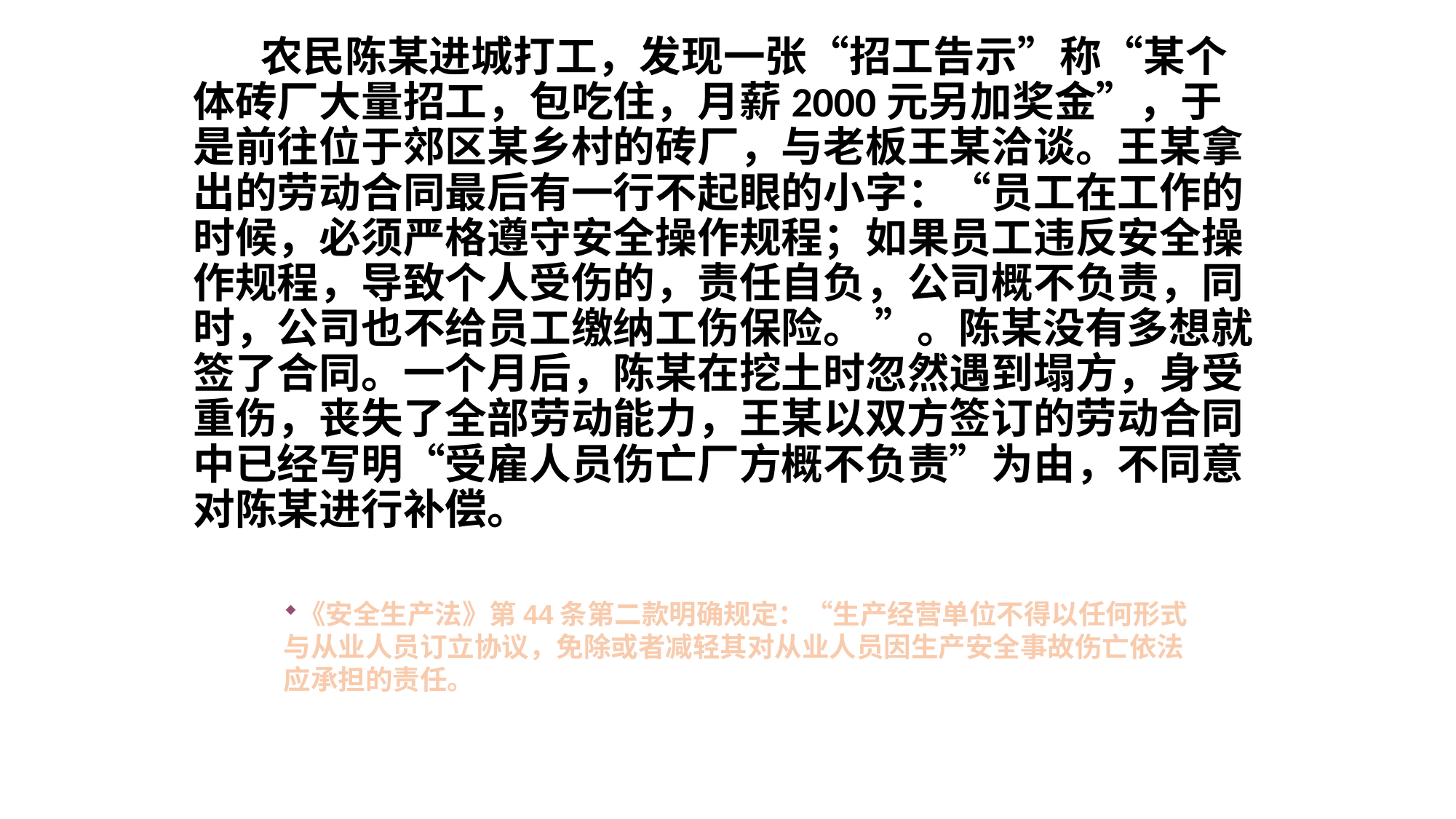

农民陈某进城打工，发现一张“招工告示”称“某个体砖厂大量招工，包吃住，月薪2000元另加奖金”，于是前往位于郊区某乡村的砖厂，与老板王某洽谈。王某拿出的劳动合同最后有一行不起眼的小字：“员工在工作的时候，必须严格遵守安全操作规程；如果员工违反安全操作规程，导致个人受伤的，责任自负，公司概不负责，同时，公司也不给员工缴纳工伤保险。 ”。陈某没有多想就签了合同。一个月后，陈某在挖土时忽然遇到塌方，身受重伤，丧失了全部劳动能力，王某以双方签订的劳动合同中已经写明“受雇人员伤亡厂方概不负责”为由，不同意对陈某进行补偿。

《安全生产法》第44条第二款明确规定：“生产经营单位不得以任何形式与从业人员订立协议，免除或者减轻其对从业人员因生产安全事故伤亡依法应承担的责任。

52